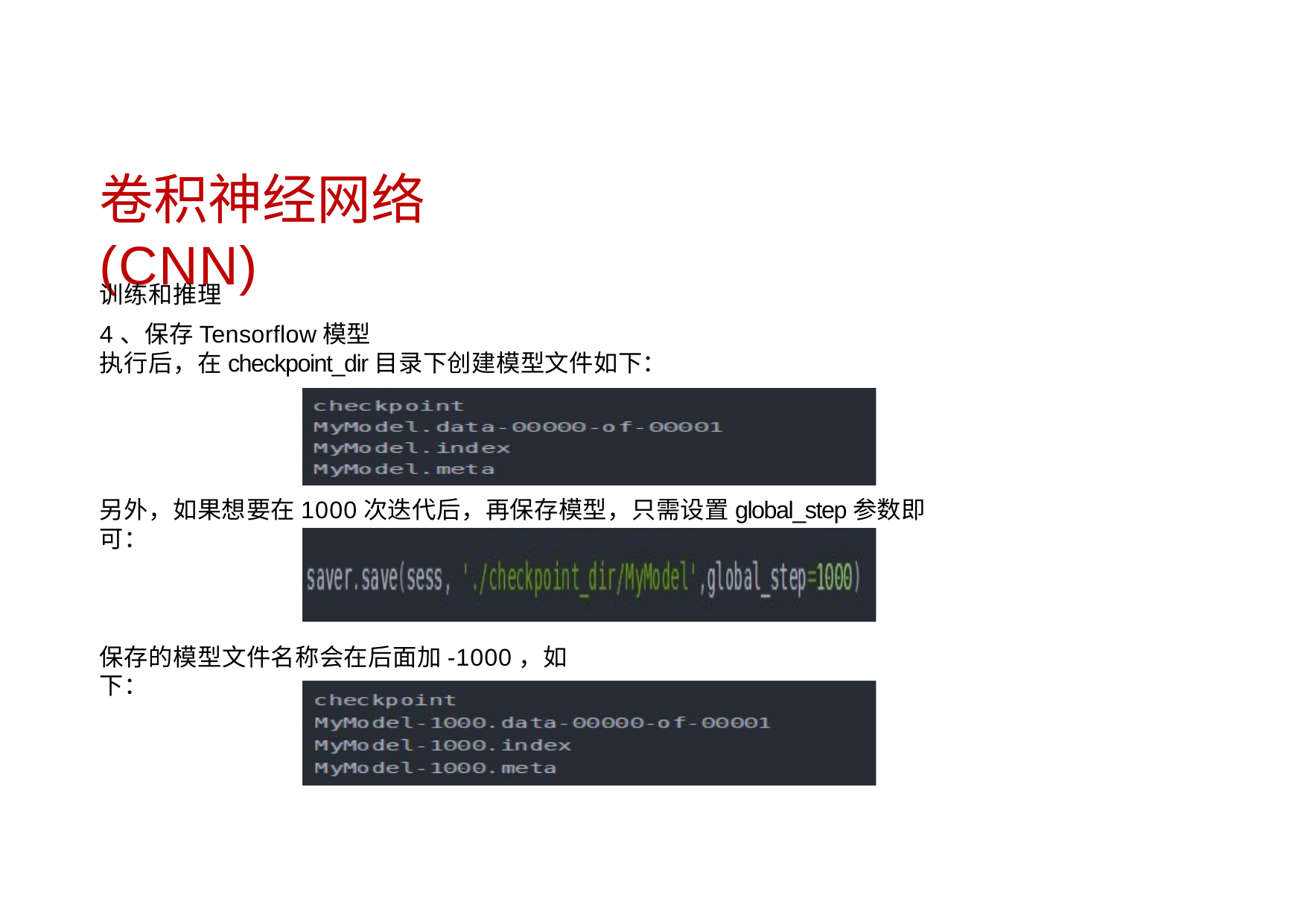

# 卷积神经网络(CNN)
训练和推理
4、保存Tensorflow模型
执行后，在checkpoint_dir目录下创建模型文件如下：

另外，如果想要在1000次迭代后，再保存模型，只需设置global_step参数即可：

保存的模型文件名称会在后面加-1000，如下：